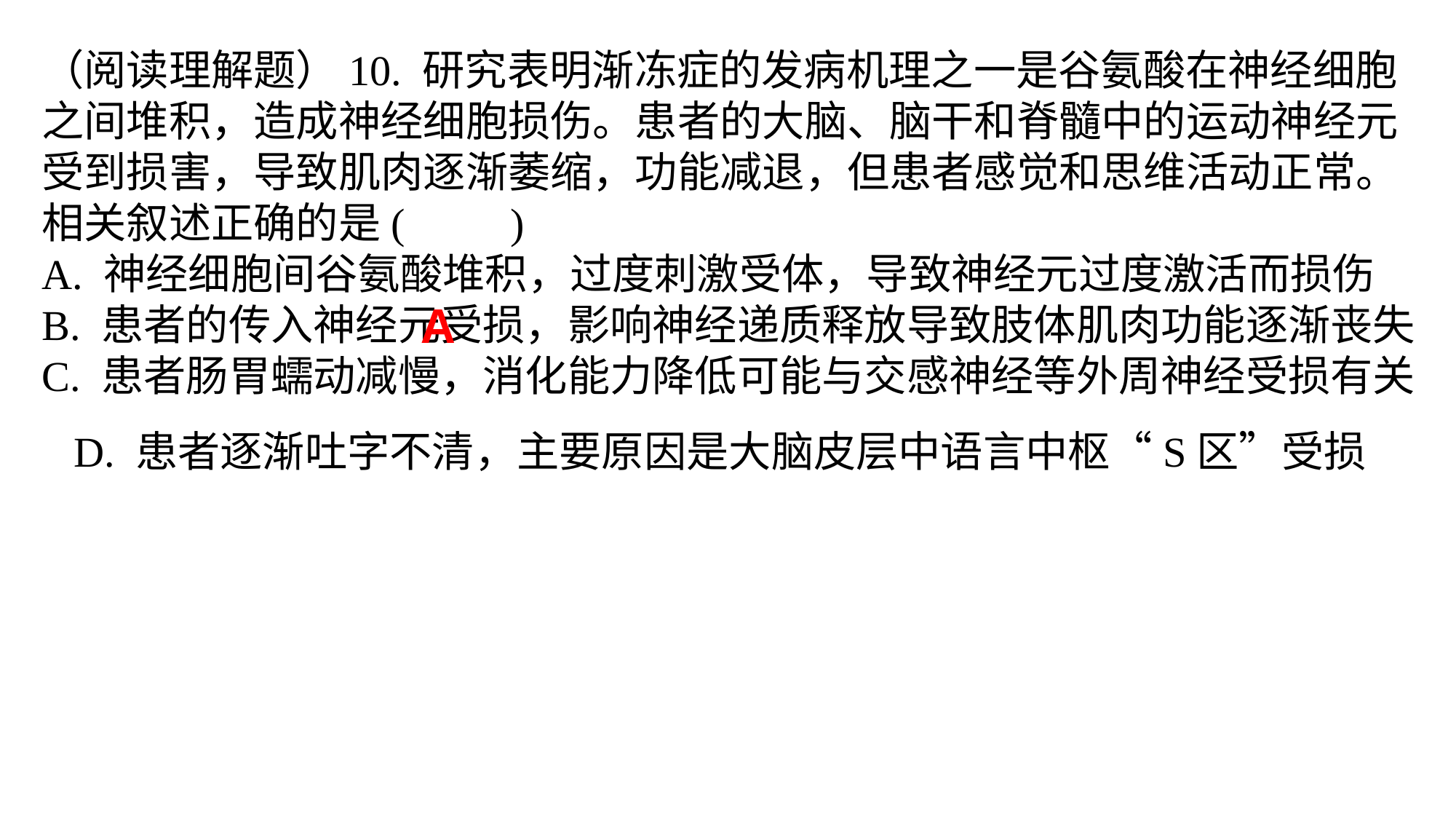

（阅读理解题）10. 研究表明渐冻症的发病机理之一是谷氨酸在神经细胞之间堆积，造成神经细胞损伤。患者的大脑、脑干和脊髓中的运动神经元受到损害，导致肌肉逐渐萎缩，功能减退，但患者感觉和思维活动正常。相关叙述正确的是(　　)A. 神经细胞间谷氨酸堆积，过度刺激受体，导致神经元过度激活而损伤B. 患者的传入神经元受损，影响神经递质释放导致肢体肌肉功能逐渐丧失C. 患者肠胃蠕动减慢，消化能力降低可能与交感神经等外周神经受损有关D. 患者逐渐吐字不清，主要原因是大脑皮层中语言中枢“S区”受损
A